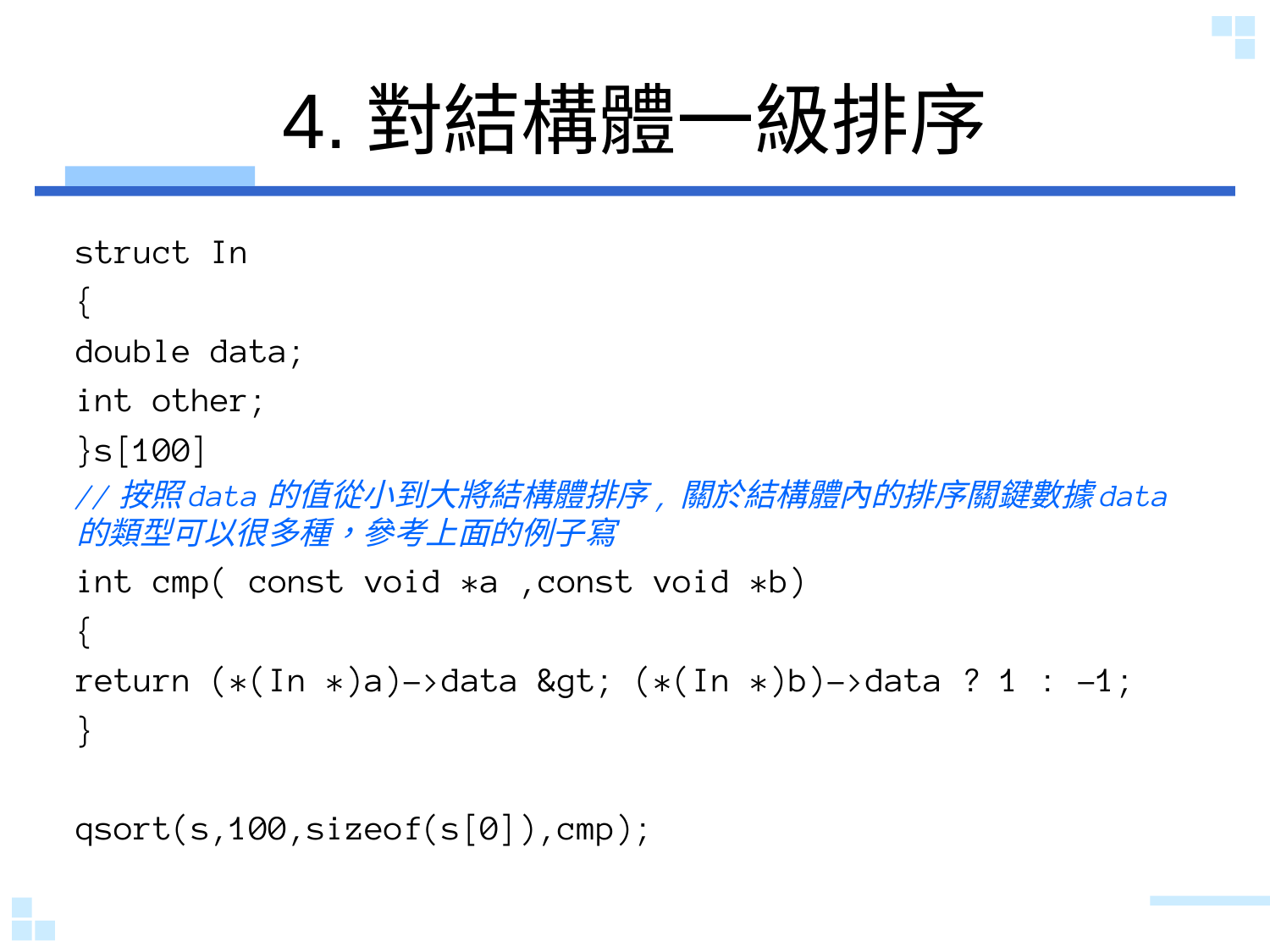

# 4.對結構體一級排序
struct In
{
double data;
int other;
}s[100]
//按照data的值從小到大將結構體排序,關於結構體內的排序關鍵數據data的類型可以很多種，參考上面的例子寫
int cmp( const void *a ,const void *b)
{
return (*(In *)a)->data &gt; (*(In *)b)->data ? 1 : -1;
}

qsort(s,100,sizeof(s[0]),cmp);